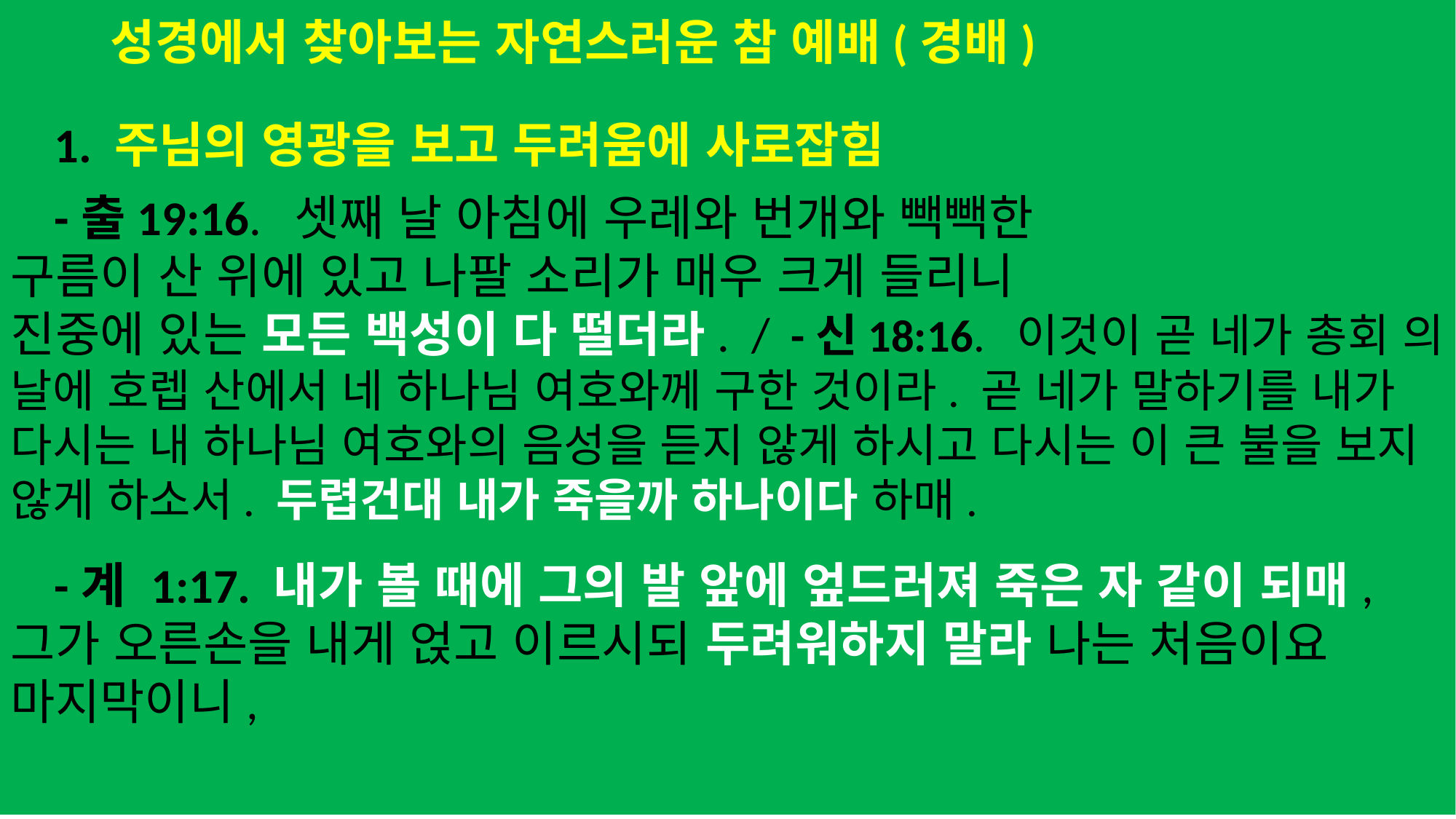

성경에서 찾아보는 자연스러운 참 예배(경배)

    1. 주님의 영광을 보고 두려움에 사로잡힘

    -출19:16.  셋째 날 아침에 우레와 번개와 빽빽한
구름이 산 위에 있고 나팔 소리가 매우 크게 들리니
진중에 있는 모든 백성이 다 떨더라.  /  -신18:16.  이것이 곧 네가 총회 의 날에 호렙 산에서 네 하나님 여호와께 구한 것이라. 곧 네가 말하기를 내가 다시는 내 하나님 여호와의 음성을 듣지 않게 하시고 다시는 이 큰 불을 보지 않게 하소서. 두렵건대 내가 죽을까 하나이다 하매.

    -계 1:17. 내가 볼 때에 그의 발 앞에 엎드러져 죽은 자 같이 되매, 그가 오른손을 내게 얹고 이르시되 두려워하지 말라 나는 처음이요 마지막이니,